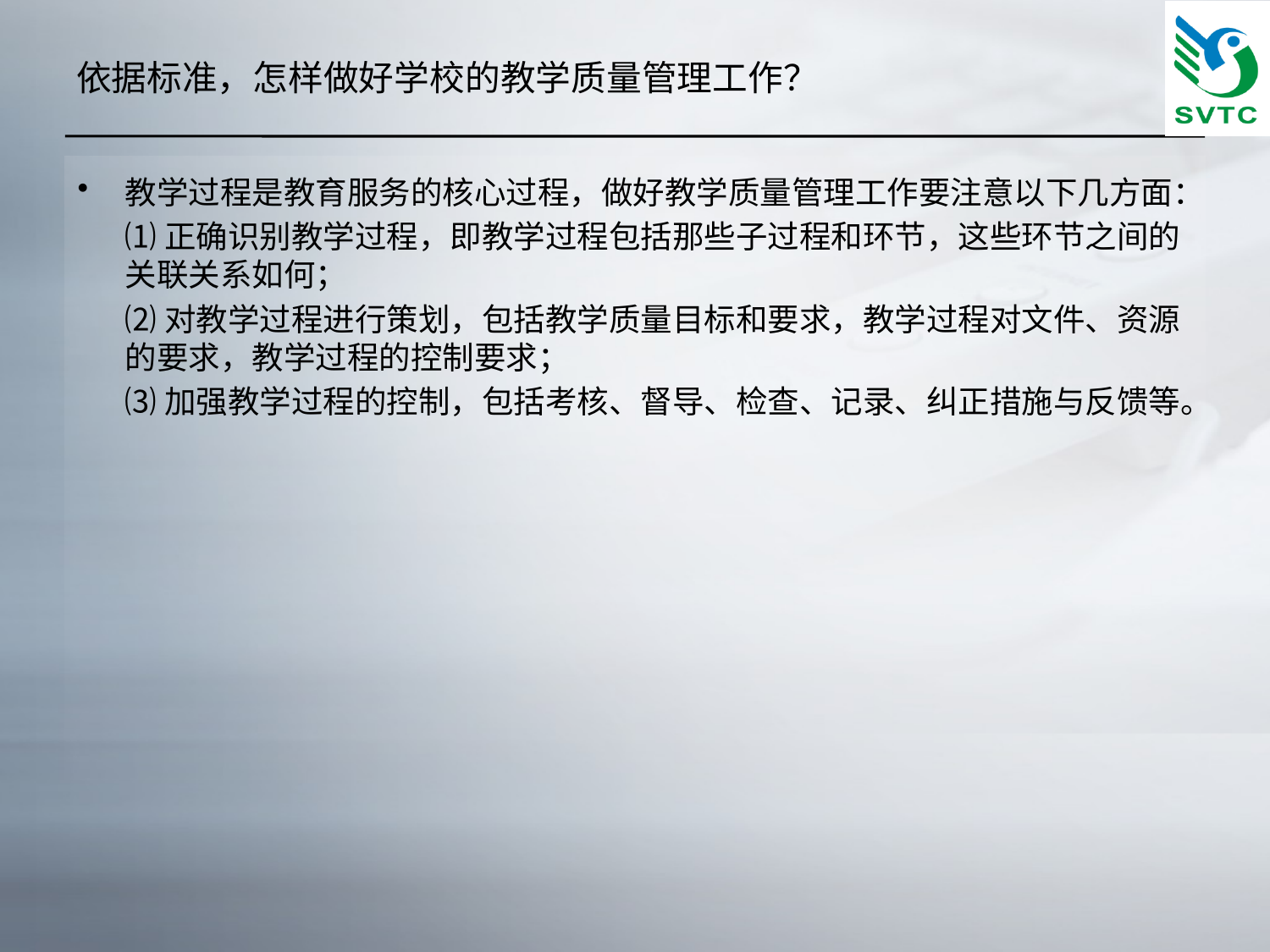

# 依据标准，怎样做好学校的教学质量管理工作？
教学过程是教育服务的核心过程，做好教学质量管理工作要注意以下几方面：
	⑴正确识别教学过程，即教学过程包括那些子过程和环节，这些环节之间的关联关系如何；
	⑵对教学过程进行策划，包括教学质量目标和要求，教学过程对文件、资源的要求，教学过程的控制要求；
	⑶加强教学过程的控制，包括考核、督导、检查、记录、纠正措施与反馈等。